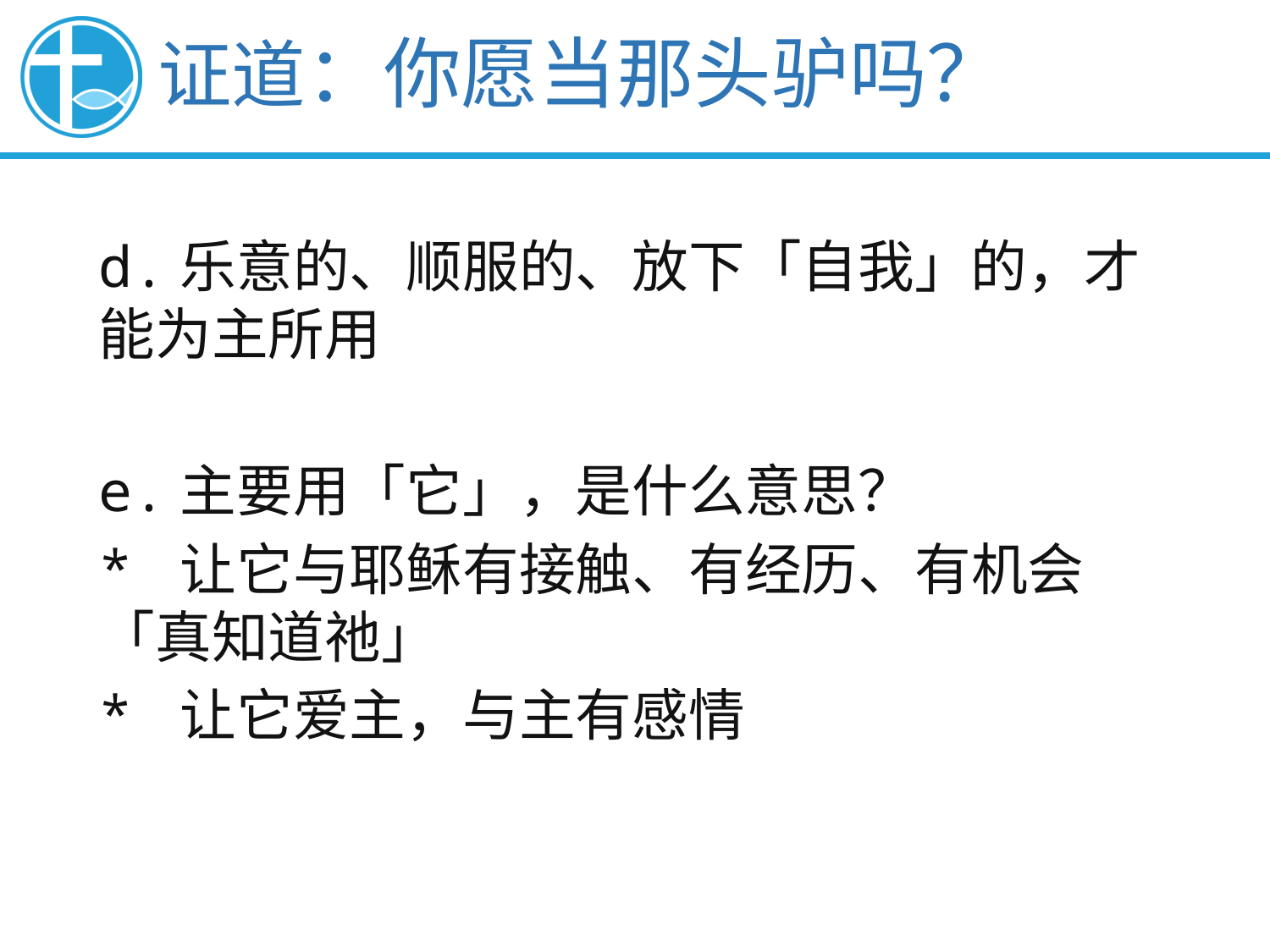

证道：你愿当那头驴吗？
d.乐意的、顺服的、放下「自我」的，才能为主所用

e.主要用「它」，是什么意思？
* 让它与耶稣有接触、有经历、有机会「真知道祂」
* 让它爱主，与主有感情